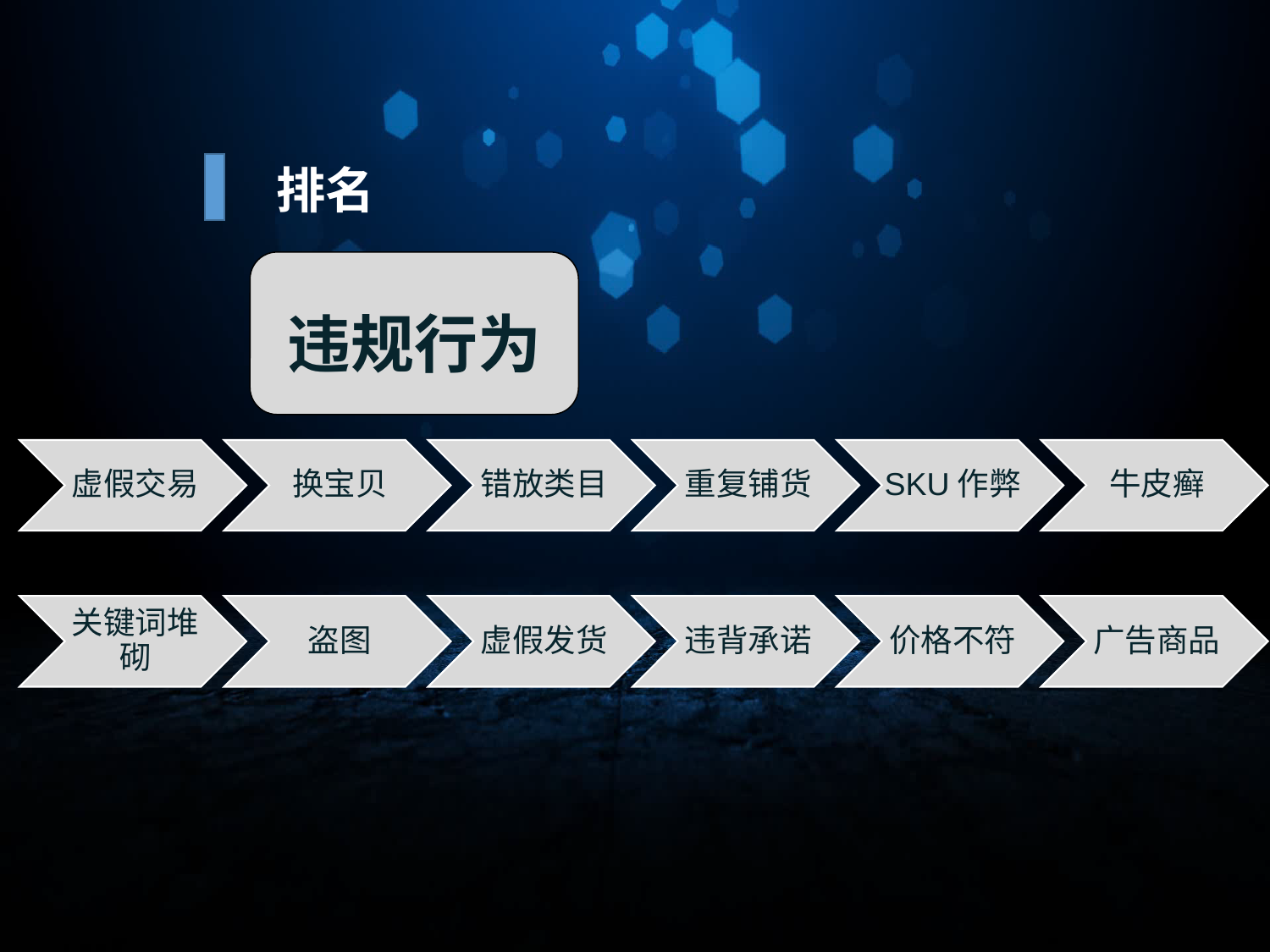

排名

违规行为
虚假交易
换宝贝
错放类目
重复铺货
SKU作弊
牛皮癣
关键词堆砌
盗图
虚假发货
违背承诺
价格不符
广告商品